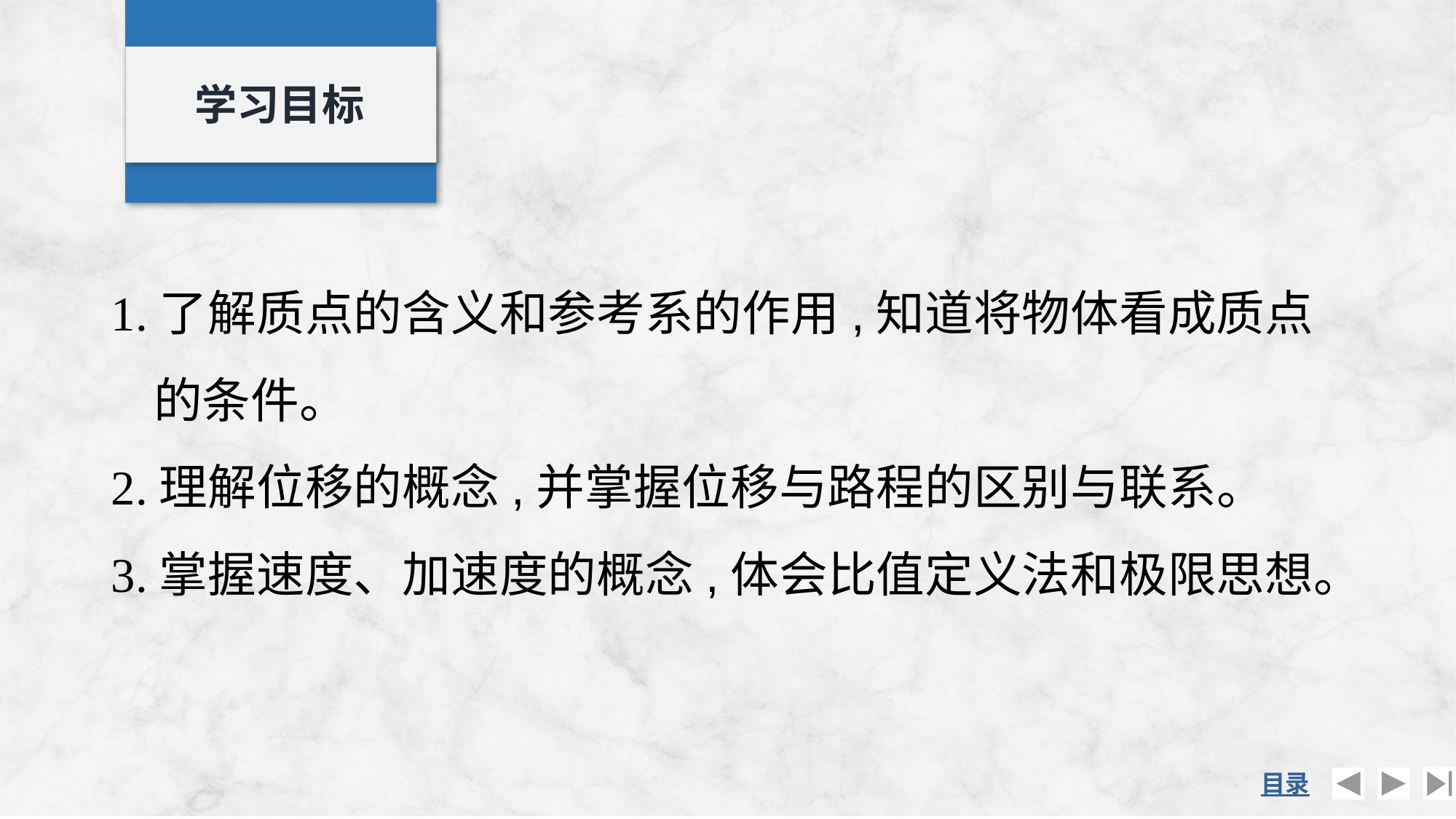

学习目标
1.了解质点的含义和参考系的作用,知道将物体看成质点的条件。
2.理解位移的概念,并掌握位移与路程的区别与联系。
3.掌握速度、加速度的概念,体会比值定义法和极限思想。